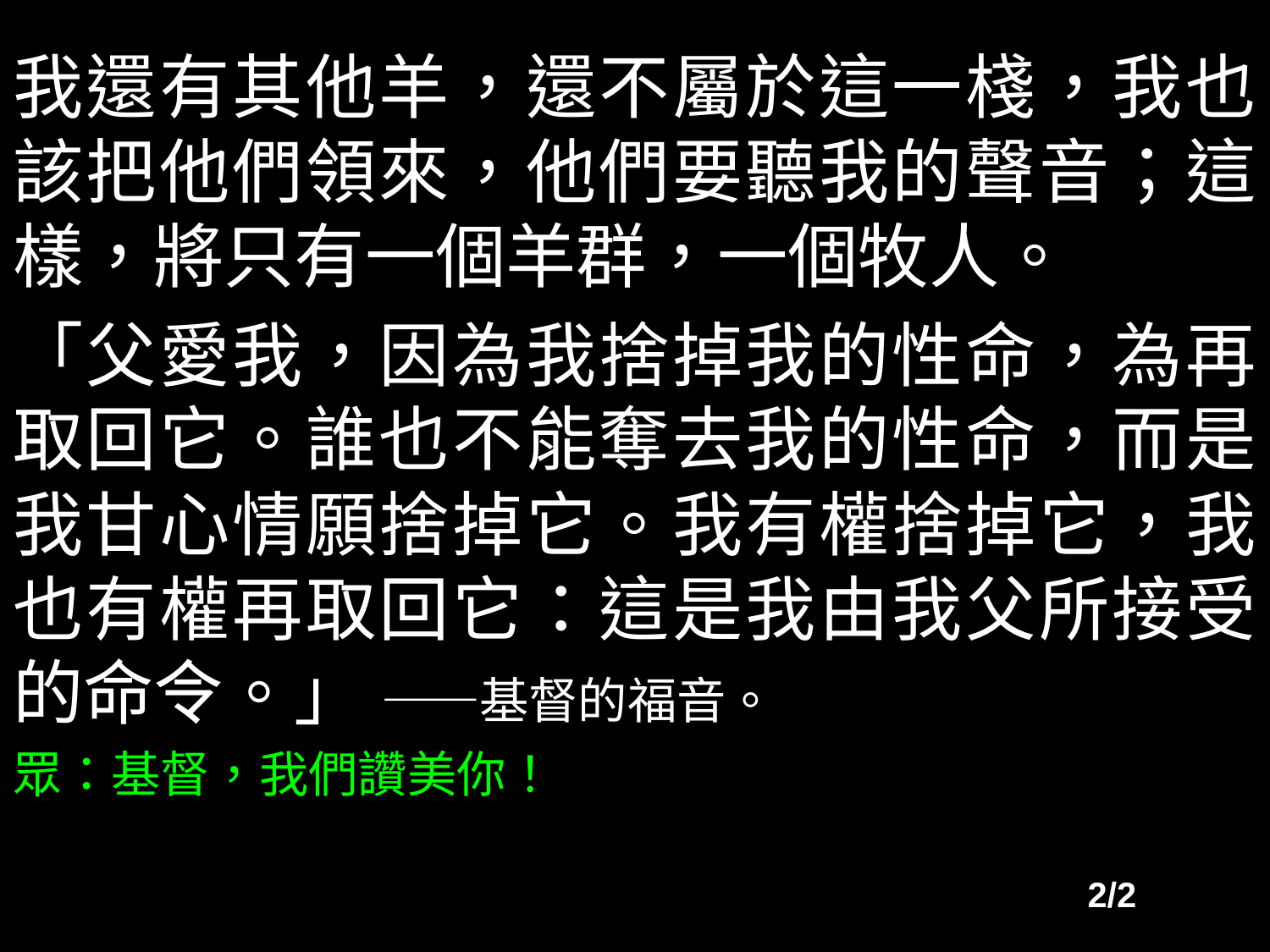

我還有其他羊，還不屬於這一棧，我也該把他們領來，他們要聽我的聲音；這樣，將只有一個羊群，一個牧人。
「父愛我，因為我捨掉我的性命，為再取回它。誰也不能奪去我的性命，而是我甘心情願捨掉它。我有權捨掉它，我也有權再取回它：這是我由我父所接受的命令。」 ——基督的福音。
眾：基督，我們讚美你！

2/2